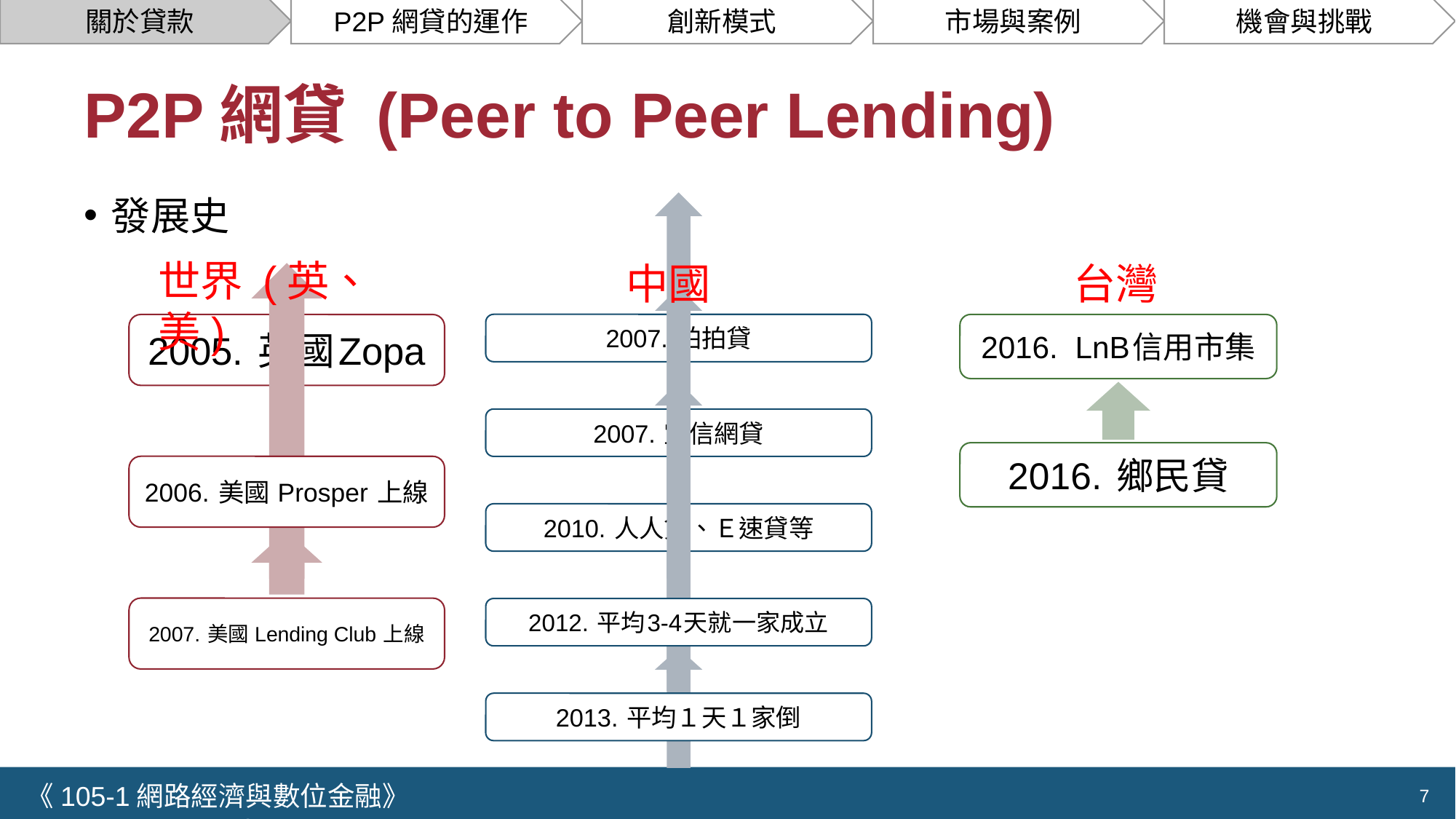

P2P網貸的運作
創新模式
市場與案例
機會與挑戰
關於貸款
# P2P網貸 (Peer to Peer Lending)
發展史
世界 (英、美)
中國
台灣
2007. 拍拍貸
2007. 宜信網貸
2013. 平均１天１家倒
2010. 人人貸、Ｅ速貸等
2012. 平均3-4天就一家成立
2006. 美國 Prosper 上線
2007. 美國 Lending Club 上線
2016. 鄉民貸
2016.  LnB信用市集
《105-1網路經濟與數位金融》                                                                                                                                             NCTU.IIM.IEBI Lab
7